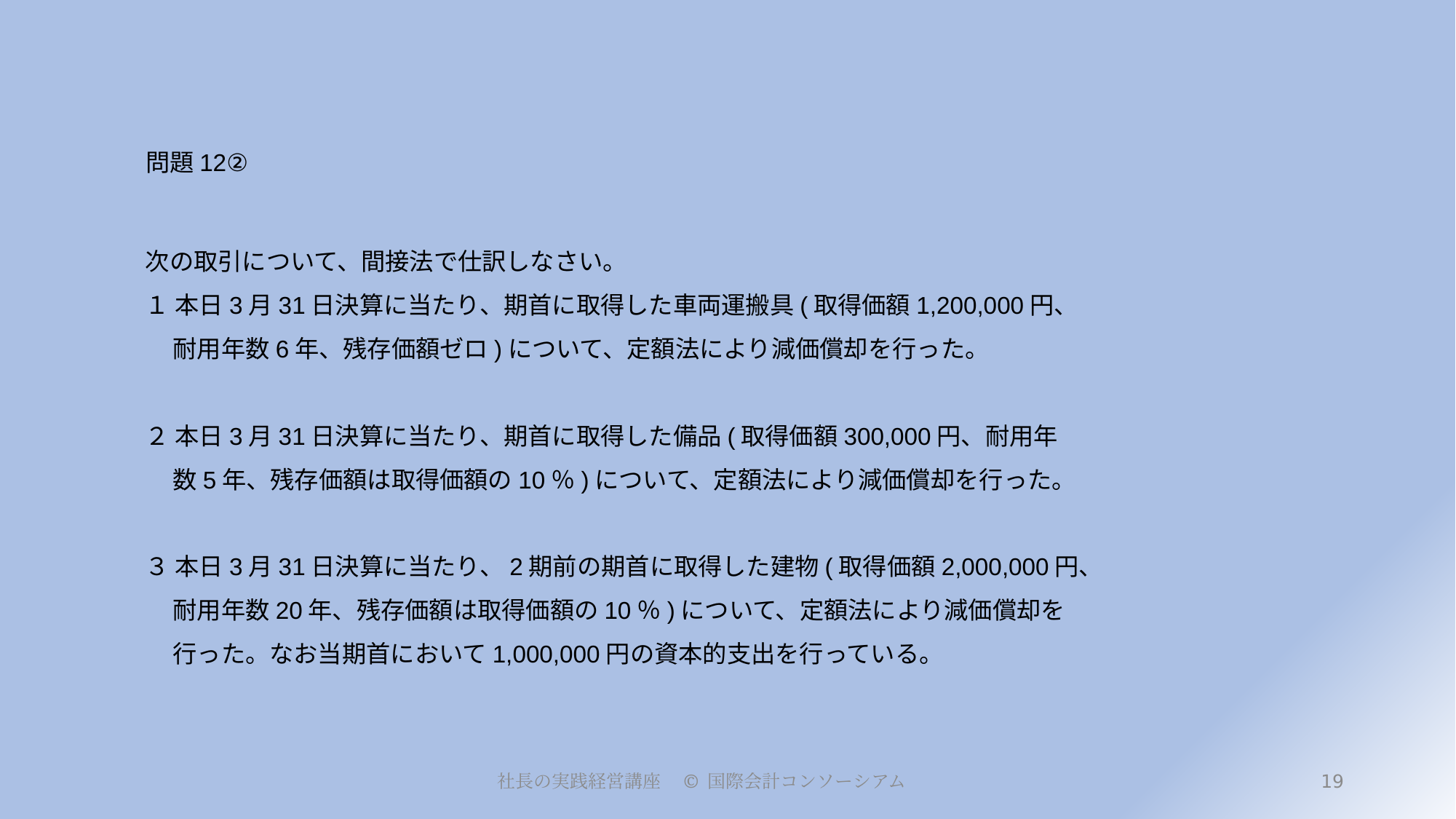

# 問題12②
次の取引について、間接法で仕訳しなさい。
１ 本日3月31日決算に当たり、期首に取得した車両運搬具(取得価額1,200,000円、
    耐用年数6年、残存価額ゼロ)について、定額法により減価償却を行った。

２ 本日3月31日決算に当たり、期首に取得した備品(取得価額300,000円、耐用年
    数5年、残存価額は取得価額の10％)について、定額法により減価償却を行った。

３ 本日3月31日決算に当たり、2期前の期首に取得した建物(取得価額2,000,000円、
    耐用年数20年、残存価額は取得価額の10％)について、定額法により減価償却を
    行った。なお当期首において1,000,000円の資本的支出を行っている。
19
社長の実践経営講座　© 国際会計コンソーシアム